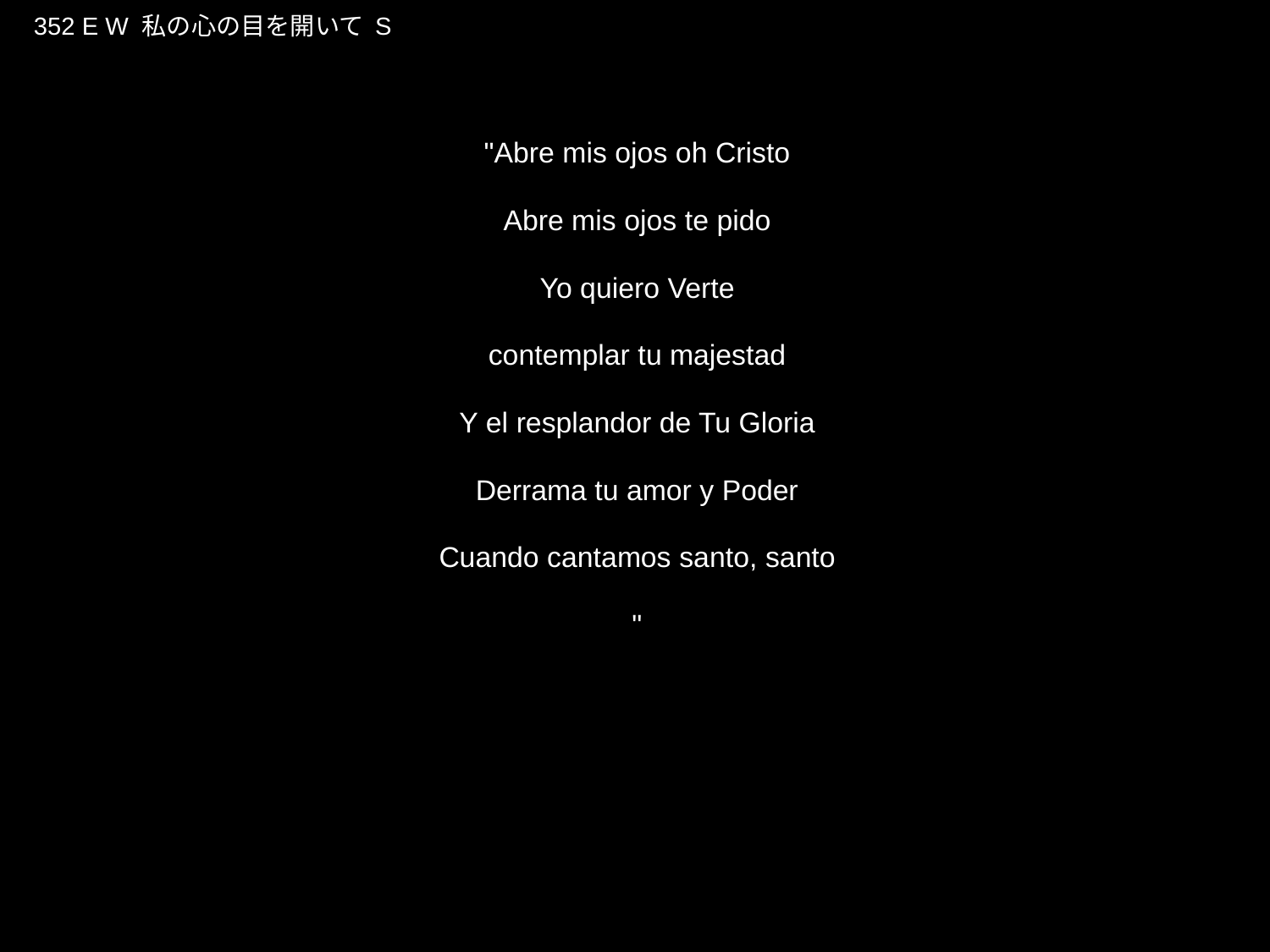

わたしのこころの
★W
352 E W 私の心の目を開いて S
★５
"Abre mis ojos oh Cristo
Abre mis ojos te pido
Yo quiero Verte
contemplar tu majestad
Y el resplandor de Tu Gloria
Derrama tu amor y Poder
Cuando cantamos santo, santo
"